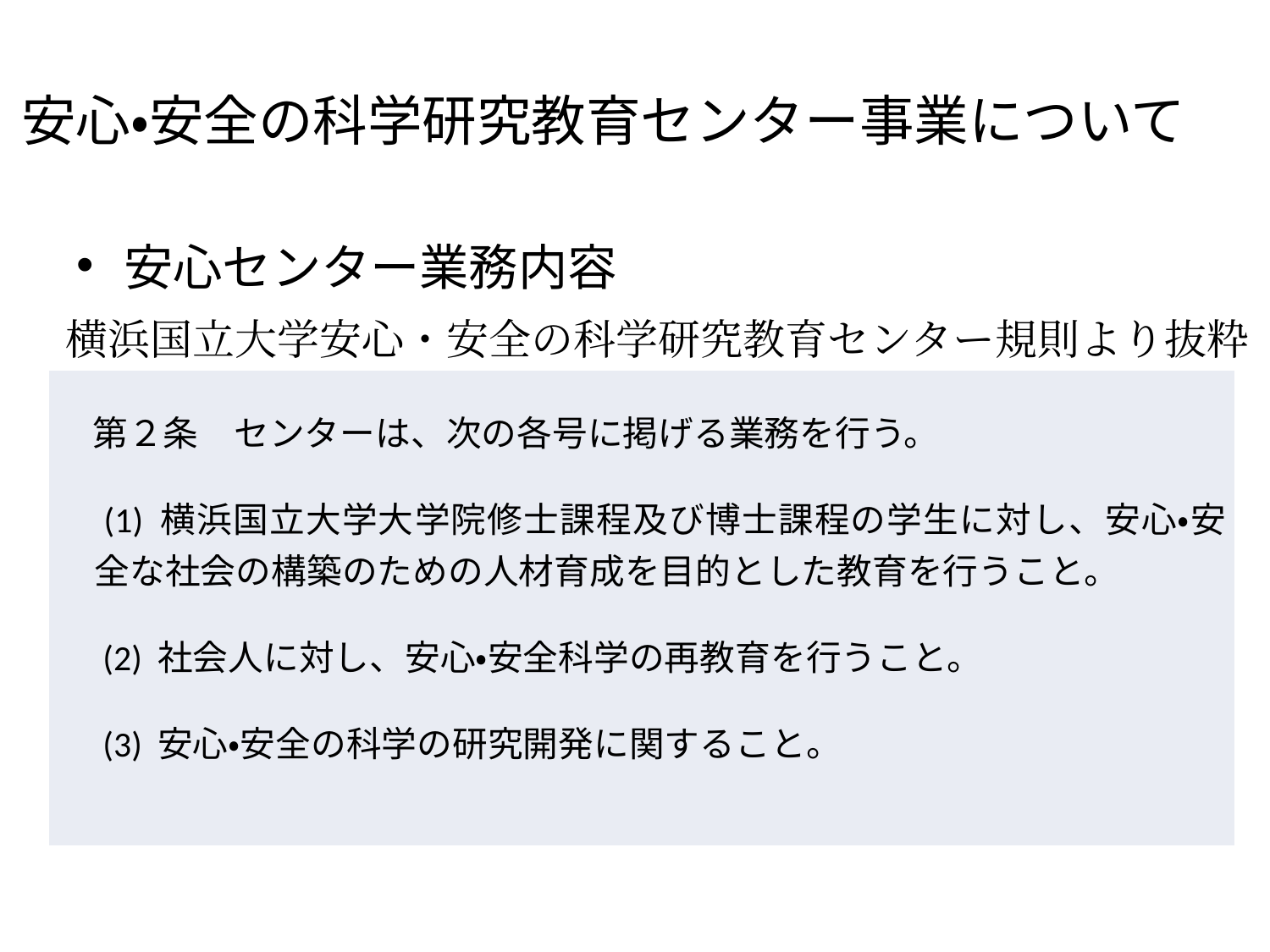

# 安心・安全の科学研究教育センター事業について
安心センター業務内容

横浜国立大学安心・安全の科学研究教育センター規則より抜粋
| 第２条　センターは、次の各号に掲げる業務を行う。 　(1) 横浜国立大学大学院修士課程及び博士課程の学生に対し、安心・安全な社会の構築のための人材育成を目的とした教育を行うこと。 　(2) 社会人に対し、安心・安全科学の再教育を行うこと。 　(3) 安心・安全の科学の研究開発に関すること。 |
| --- |